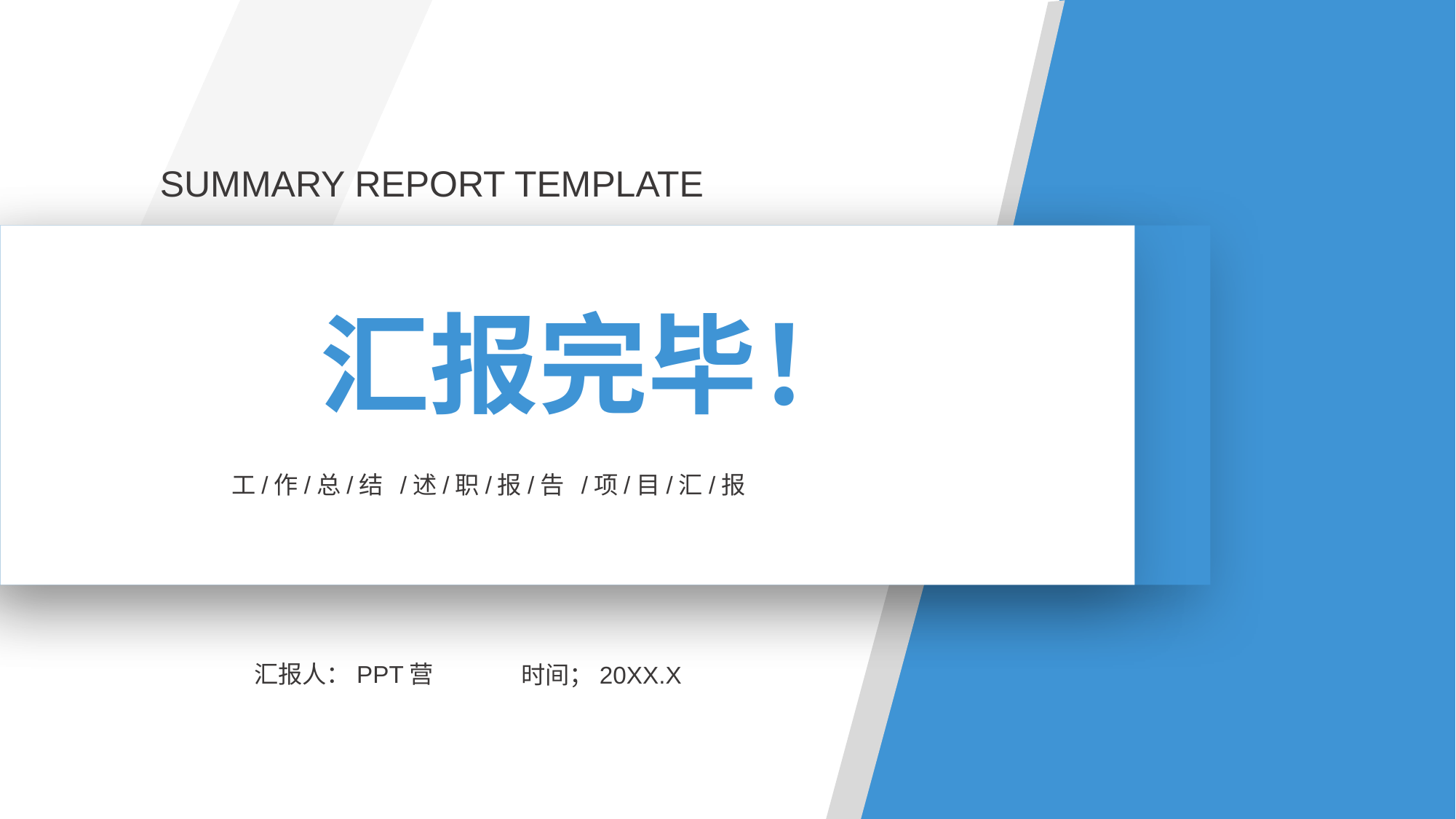

SUMMARY REPORT TEMPLATE

汇报完毕！
工/作/总/结  /述/职/报/告  /项/目/汇/报

汇报人：PPT营
时间；20XX.X